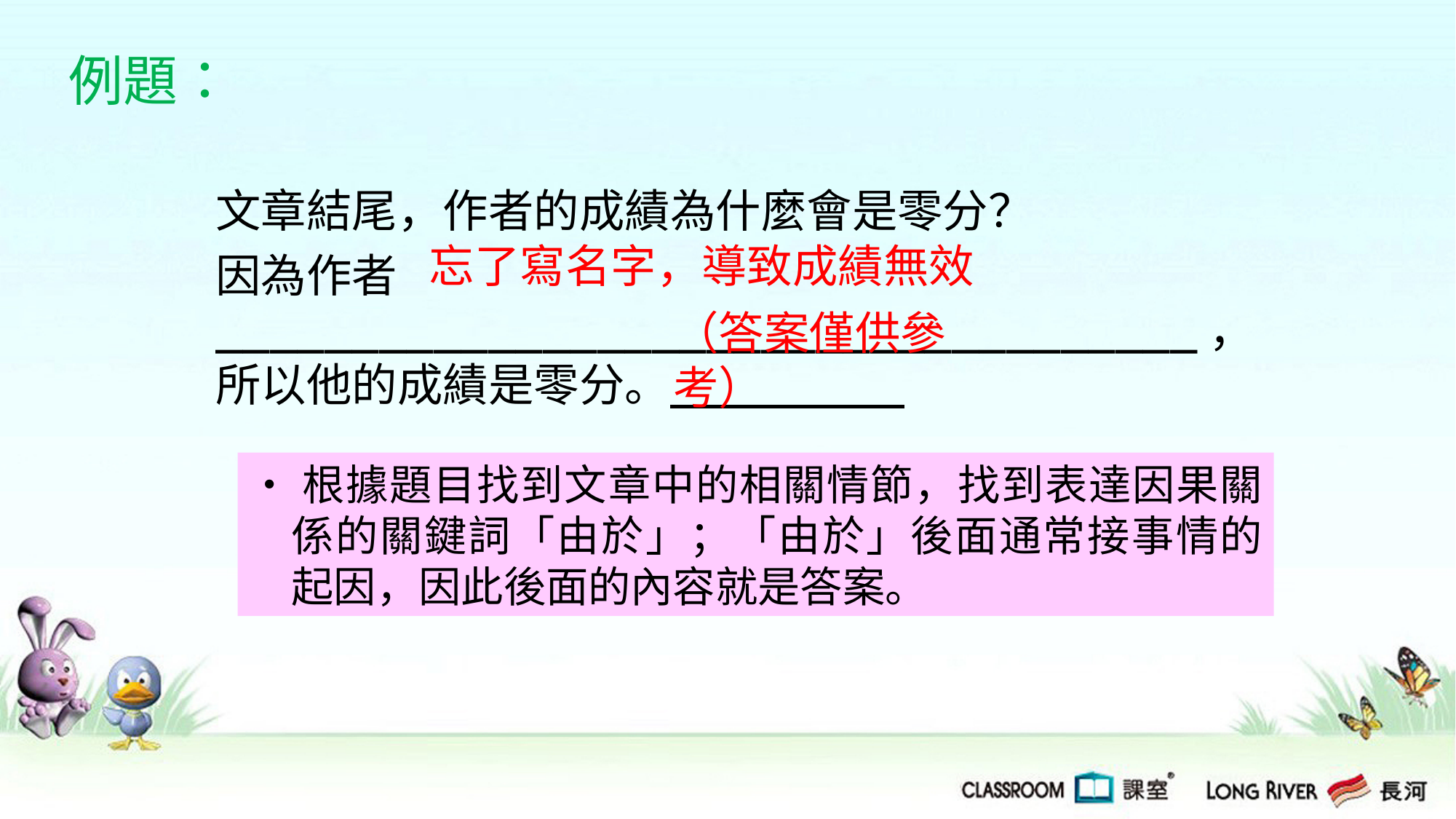

例題：
文章結尾，作者的成績為什麼會是零分？
因為作者____________________________________，所以他的成績是零分。
忘了寫名字，導致成績無效
（答案僅供參考）
‧根據題目找到文章中的相關情節，找到表達因果關係的關鍵詞「由於」；「由於」後面通常接事情的起因，因此後面的內容就是答案。